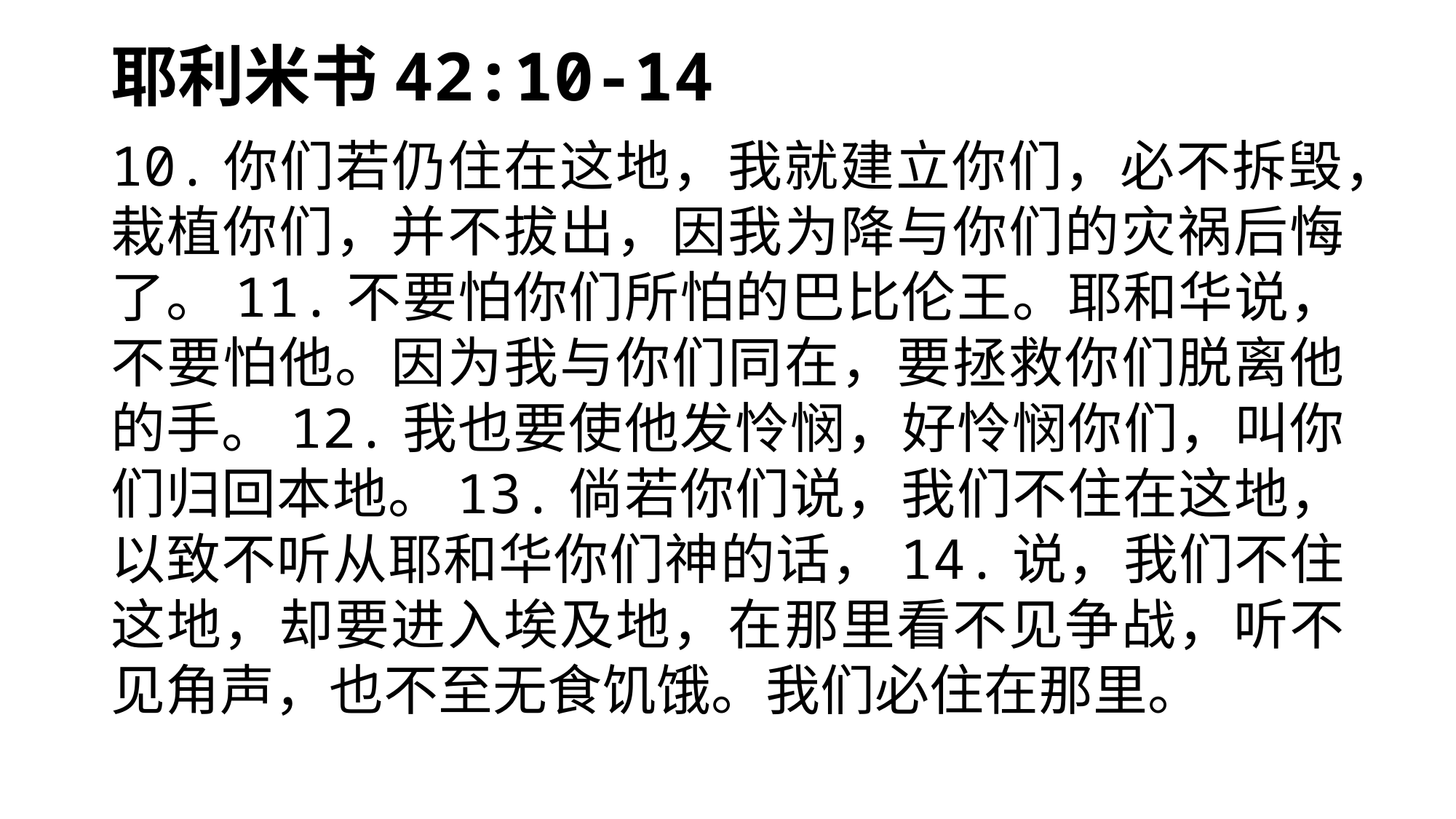

# 耶利米书42:10-14
10.你们若仍住在这地，我就建立你们，必不拆毁，栽植你们，并不拔出，因我为降与你们的灾祸后悔了。11.不要怕你们所怕的巴比伦王。耶和华说，不要怕他。因为我与你们同在，要拯救你们脱离他的手。12.我也要使他发怜悯，好怜悯你们，叫你们归回本地。13.倘若你们说，我们不住在这地，以致不听从耶和华你们神的话，14.说，我们不住这地，却要进入埃及地，在那里看不见争战，听不见角声，也不至无食饥饿。我们必住在那里。